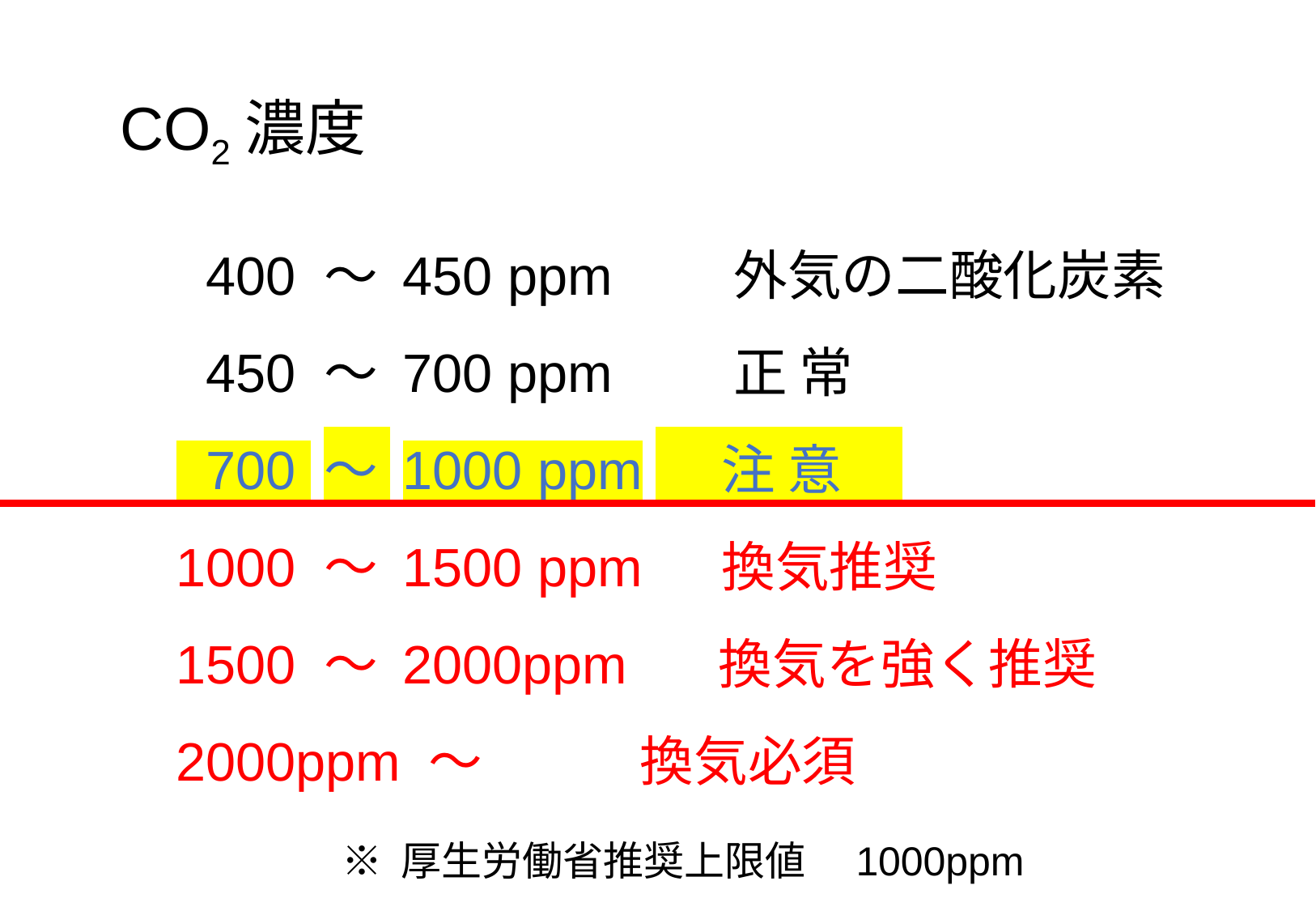

CO2濃度
  400 〜 450 ppm　　外気の二酸化炭素
  450 〜 700 ppm　　正 常
  700 〜 1000 ppm　 注 意
1000 〜 1500 ppm　 換気推奨
1500 〜 2000ppm　  換気を強く推奨
2000ppm 〜             換気必須

※ 厚生労働省推奨上限値　1000ppm